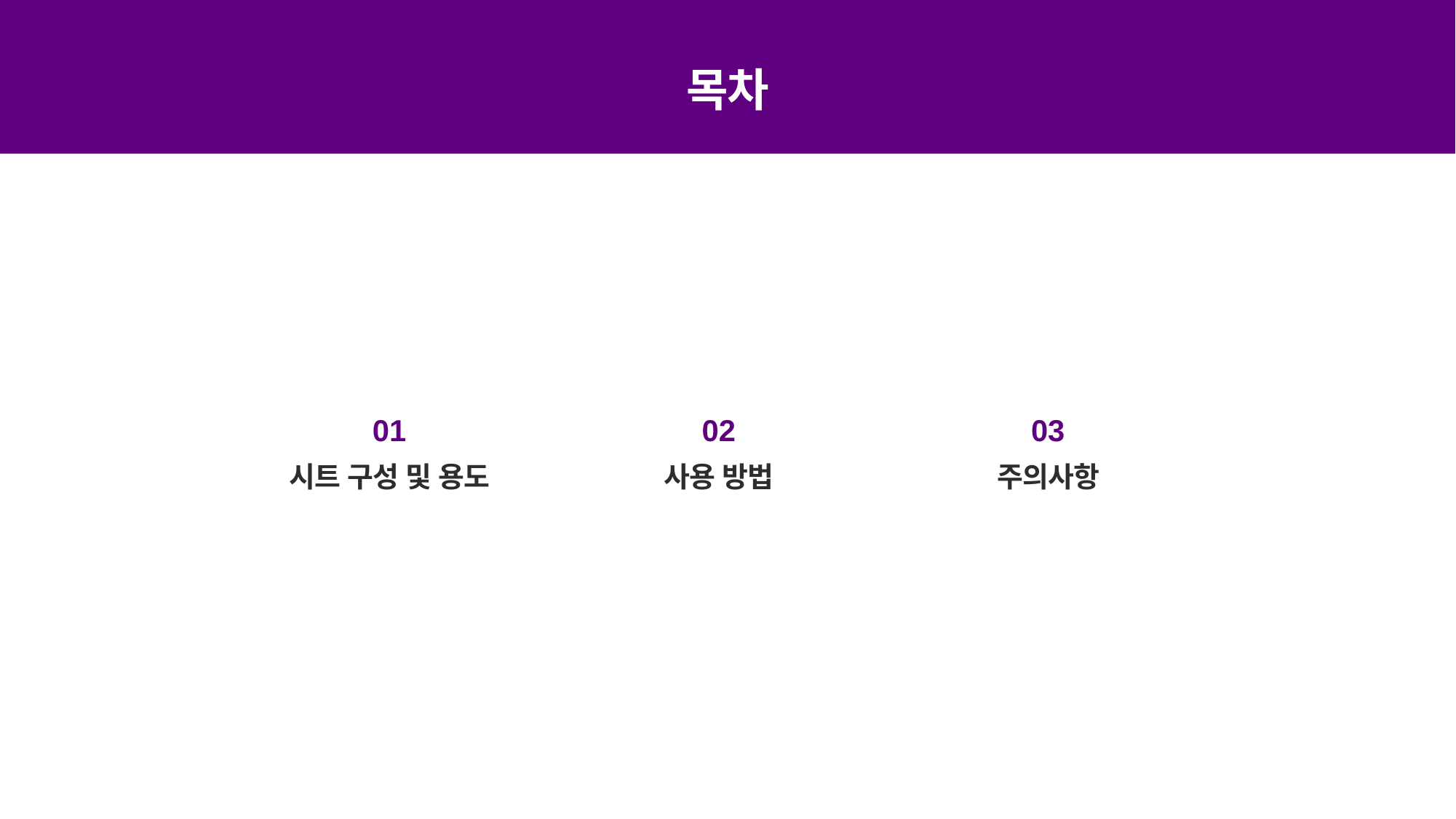

목차
01
02
03
시트 구성 및 용도
사용 방법
주의사항